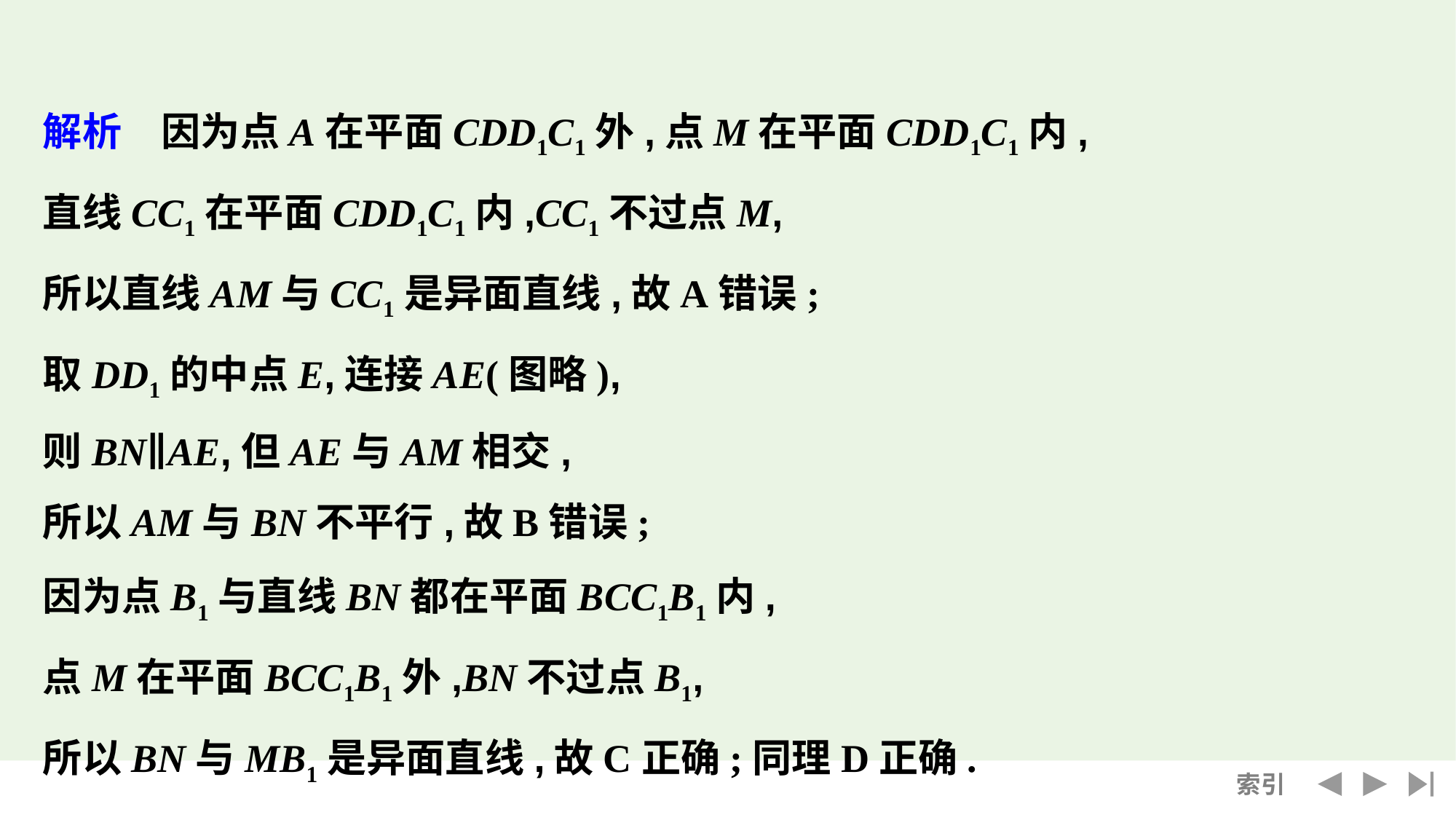

解析　因为点A在平面CDD1C1外,点M在平面CDD1C1内,
直线CC1在平面CDD1C1内,CC1不过点M,
所以直线AM与CC1是异面直线,故A错误;
取DD1的中点E,连接AE(图略),
则BN∥AE,但AE与AM相交,
所以AM与BN不平行,故B错误;
因为点B1与直线BN都在平面BCC1B1内,
点M在平面BCC1B1外,BN不过点B1,
所以BN与MB1是异面直线,故C正确;同理D正确.